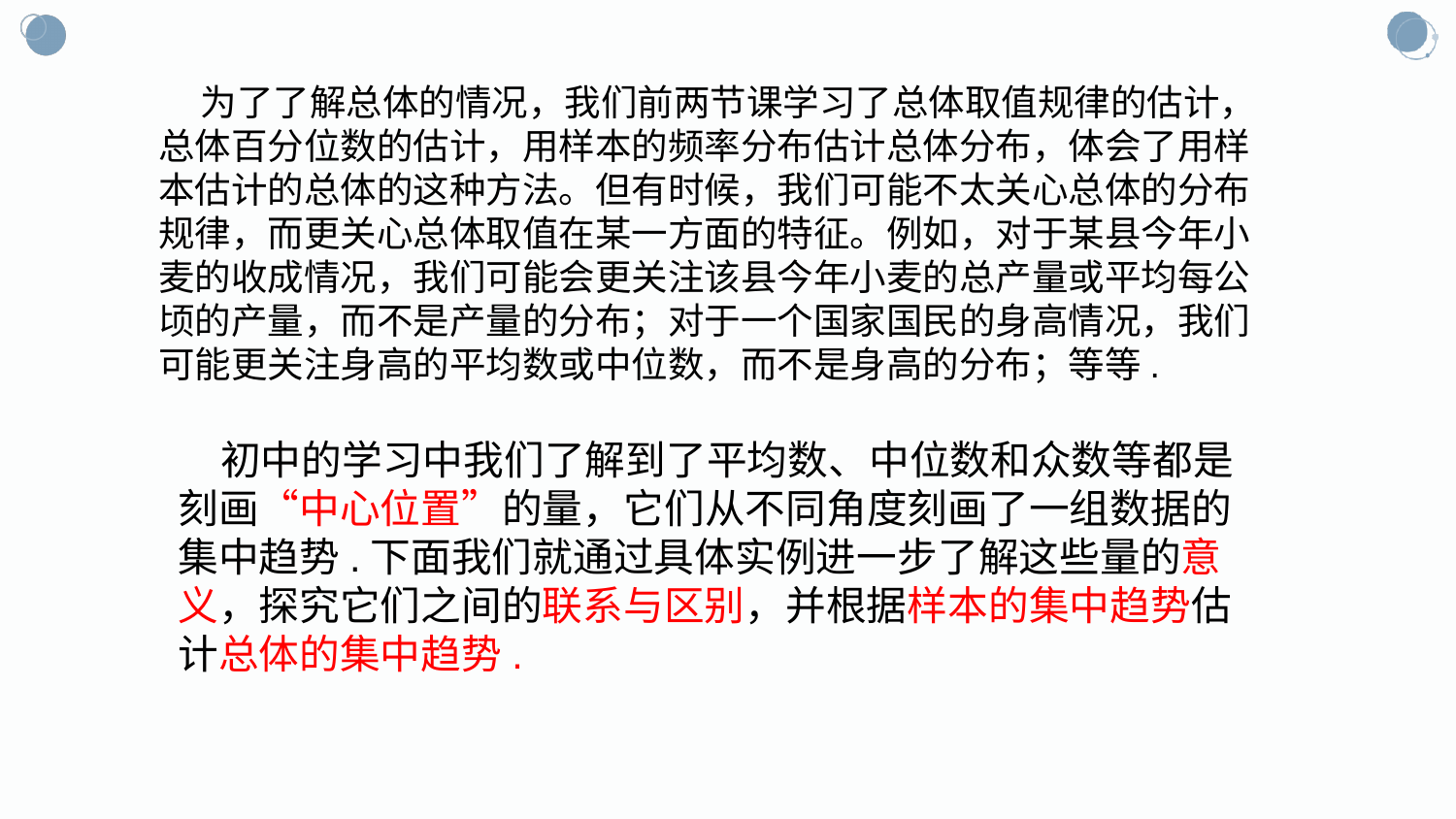

为了了解总体的情况，我们前两节课学习了总体取值规律的估计，总体百分位数的估计，用样本的频率分布估计总体分布，体会了用样本估计的总体的这种方法。但有时候，我们可能不太关心总体的分布规律，而更关心总体取值在某一方面的特征。例如，对于某县今年小麦的收成情况，我们可能会更关注该县今年小麦的总产量或平均每公顷的产量，而不是产量的分布；对于一个国家国民的身高情况，我们可能更关注身高的平均数或中位数，而不是身高的分布；等等.
初中的学习中我们了解到了平均数、中位数和众数等都是刻画“中心位置”的量，它们从不同角度刻画了一组数据的集中趋势.下面我们就通过具体实例进一步了解这些量的意义，探究它们之间的联系与区别，并根据样本的集中趋势估计总体的集中趋势.